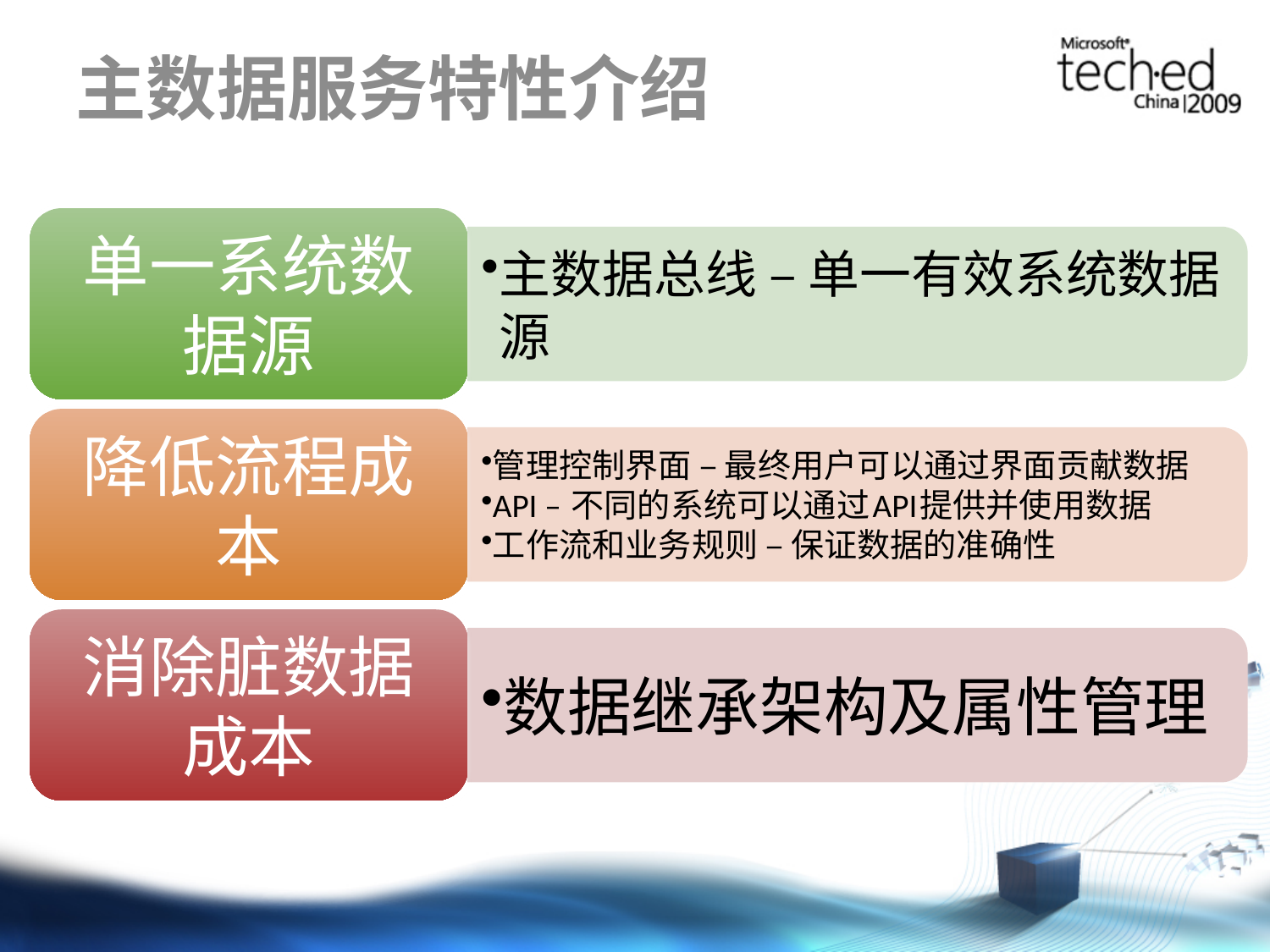

# 主数据服务特性介绍
单一系统数据源
主数据总线 – 单一有效系统数据源
降低流程成本
管理控制界面 – 最终用户可以通过界面贡献数据
数据继承架构及属性管理
工作流和业务规则 – 保证数据的准确性
API – 不同的系统可以通过API提供并使用数据